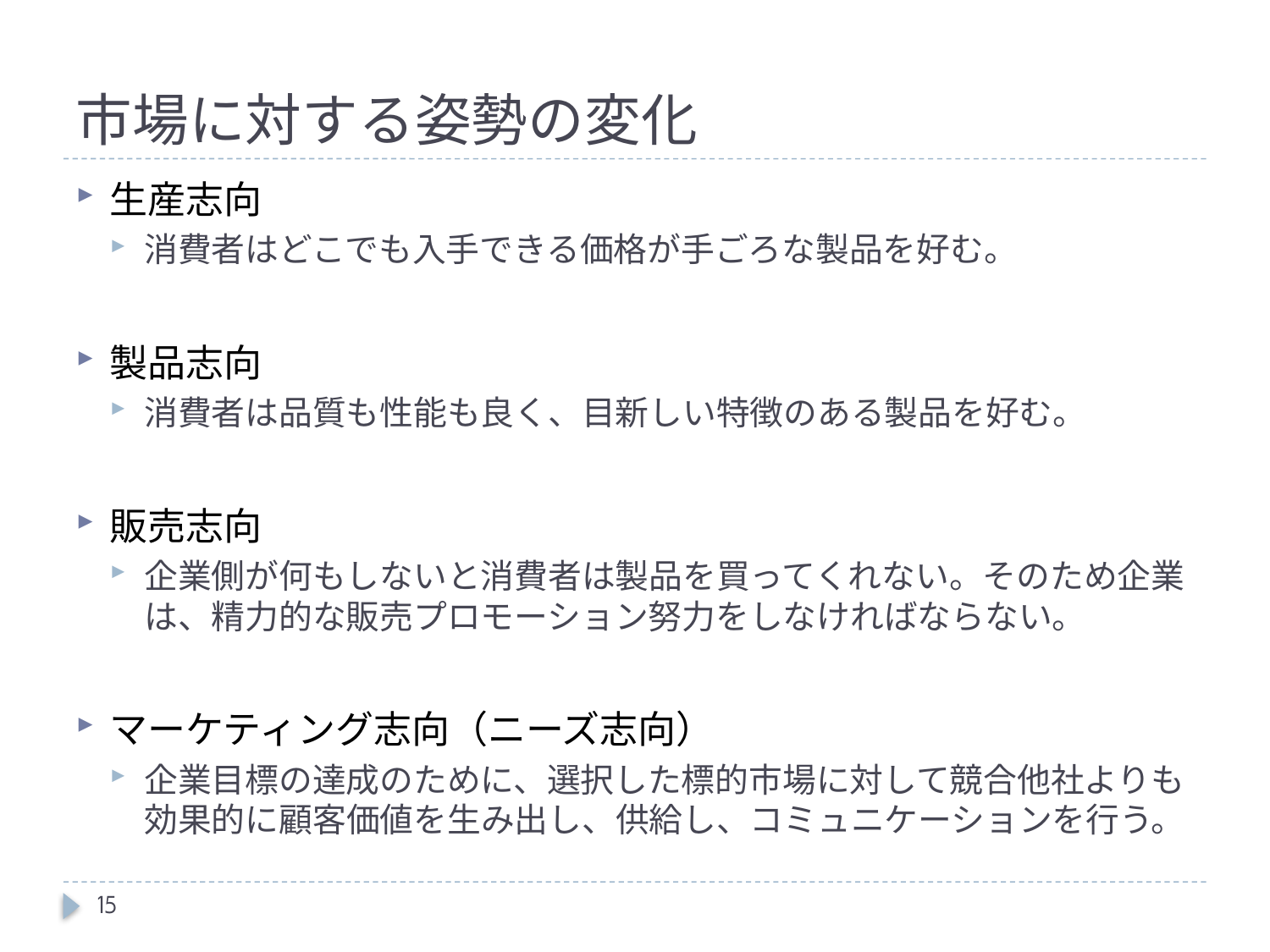

# 市場に対する姿勢の変化
生産志向
消費者はどこでも入手できる価格が手ごろな製品を好む。

製品志向
消費者は品質も性能も良く、目新しい特徴のある製品を好む。

販売志向
企業側が何もしないと消費者は製品を買ってくれない。そのため企業は、精力的な販売プロモーション努力をしなければならない。

マーケティング志向（ニーズ志向）
企業目標の達成のために、選択した標的市場に対して競合他社よりも効果的に顧客価値を生み出し、供給し、コミュニケーションを行う。
15